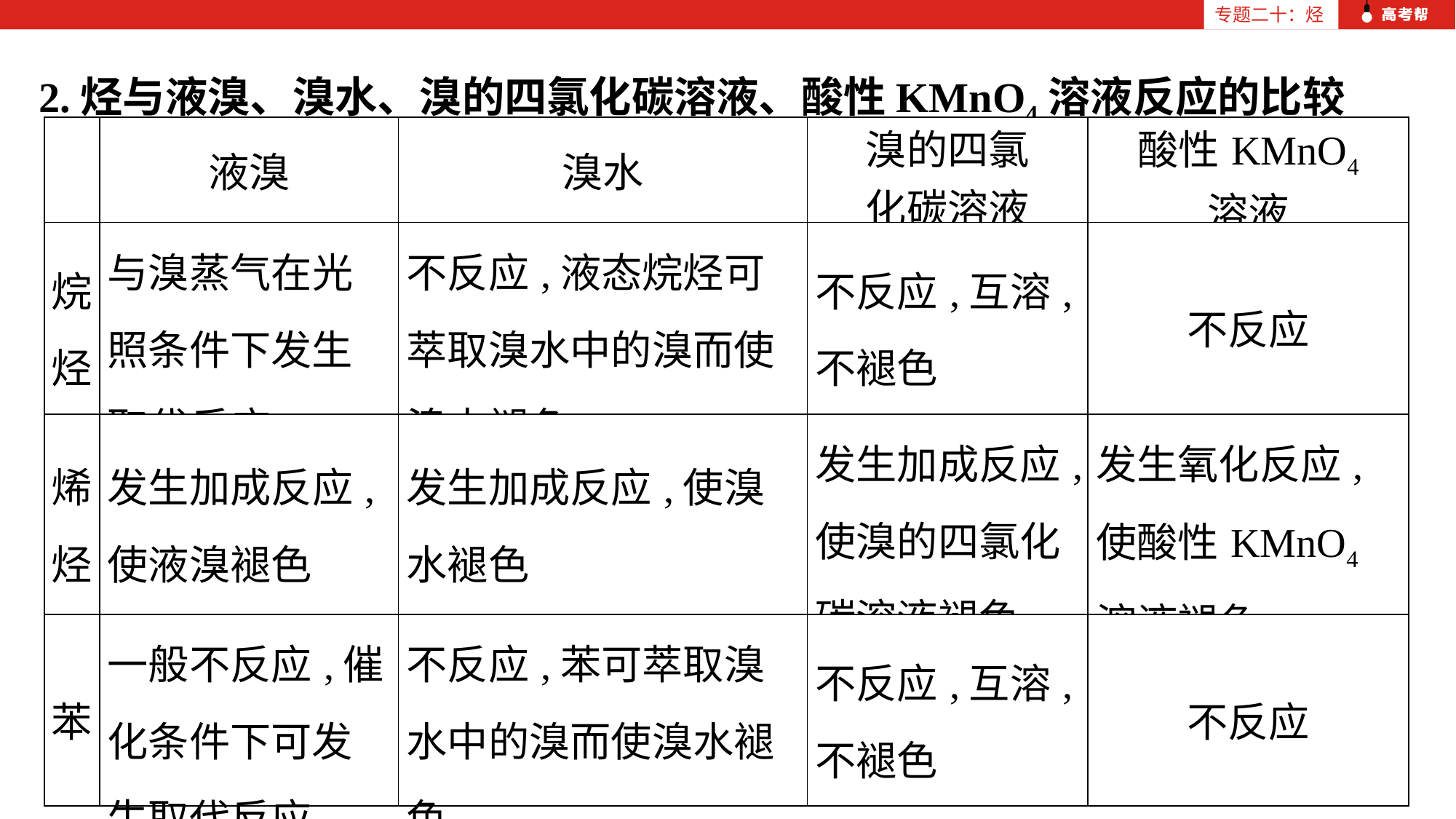

专题二十：烃

2.烃与液溴、溴水、溴的四氯化碳溶液、酸性KMnO4溶液反应的比较
|  | 液溴 | 溴水 | 溴的四氯 化碳溶液 | 酸性KMnO4 溶液 |
| --- | --- | --- | --- | --- |
| 烷烃 | 与溴蒸气在光照条件下发生取代反应 | 不反应,液态烷烃可萃取溴水中的溴而使溴水褪色 | 不反应,互溶,不褪色 | 不反应 |
| 烯烃 | 发生加成反应,使液溴褪色 | 发生加成反应,使溴水褪色 | 发生加成反应,使溴的四氯化碳溶液褪色 | 发生氧化反应,使酸性KMnO4溶液褪色 |
| 苯 | 一般不反应,催化条件下可发生取代反应 | 不反应,苯可萃取溴水中的溴而使溴水褪色 | 不反应,互溶,不褪色 | 不反应 |